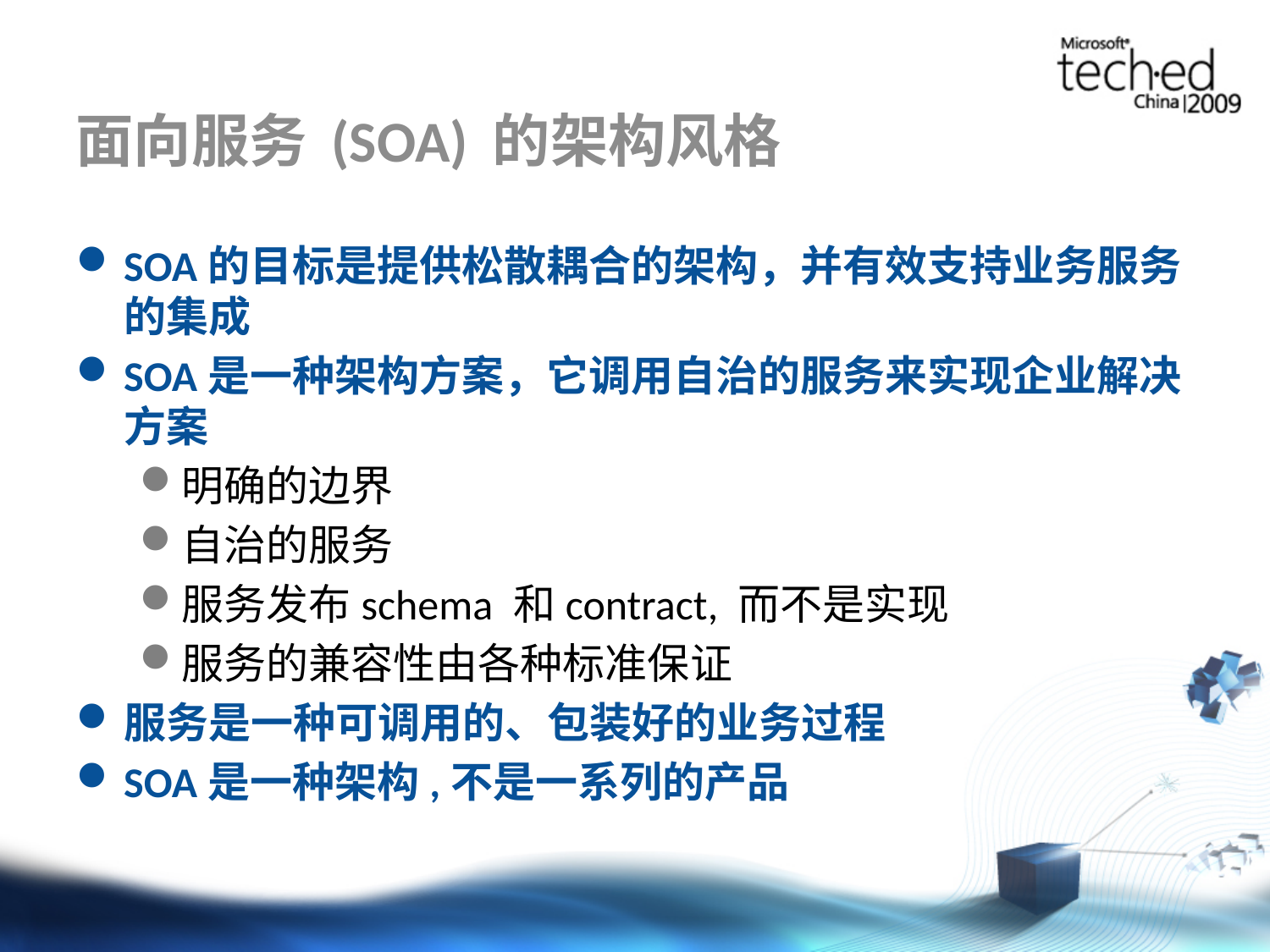

# 面向服务 (SOA) 的架构风格
SOA的目标是提供松散耦合的架构，并有效支持业务服务的集成
SOA是一种架构方案，它调用自治的服务来实现企业解决方案
明确的边界
自治的服务
服务发布schema 和contract, 而不是实现
服务的兼容性由各种标准保证
服务是一种可调用的、包装好的业务过程
SOA是一种架构,不是一系列的产品